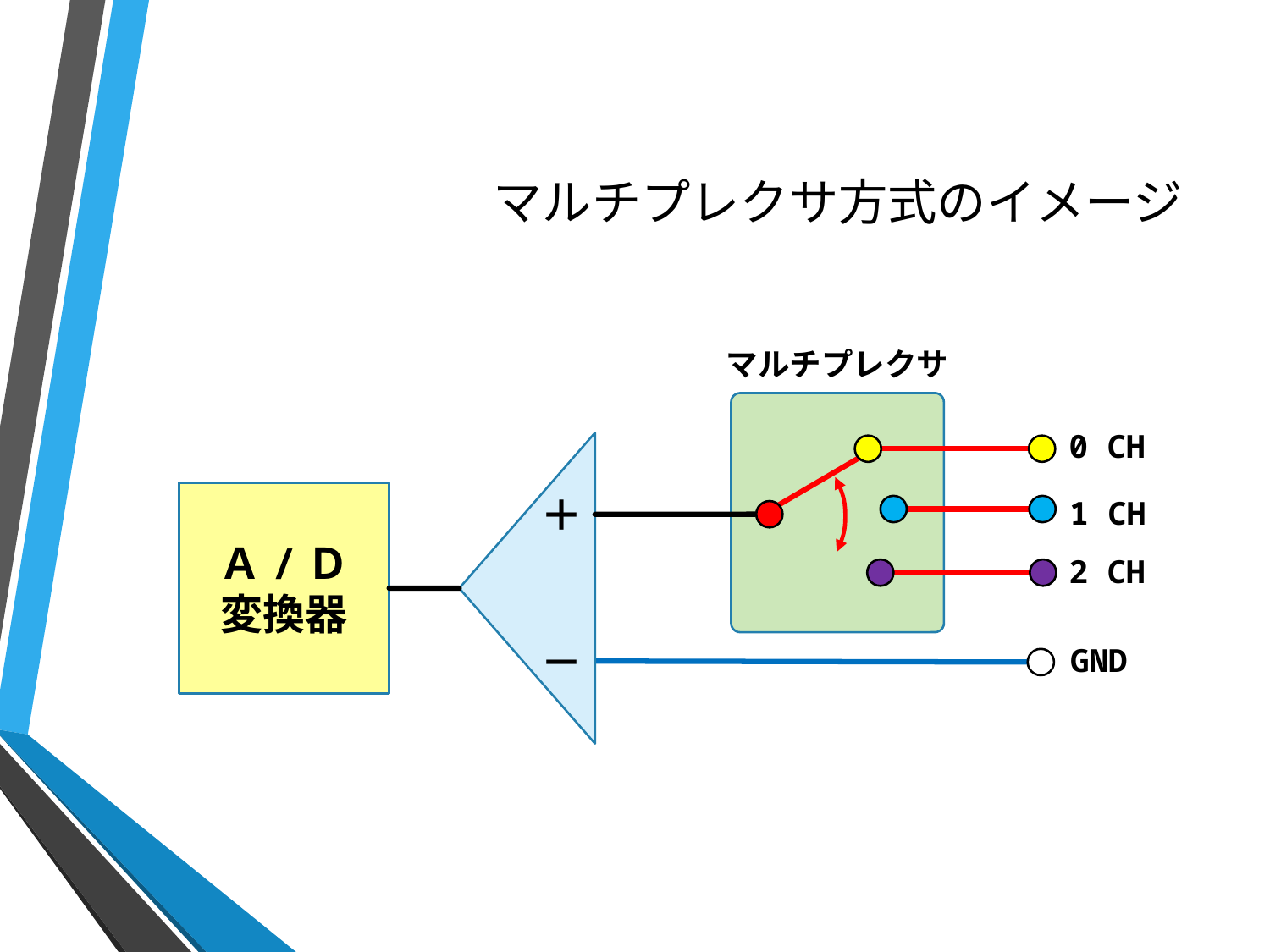

# マルチプレクサ方式のイメージ
マルチプレクサ

0 CH
＋

－

1 CH

Ａ/Ｄ
変換器
2 CH

GND